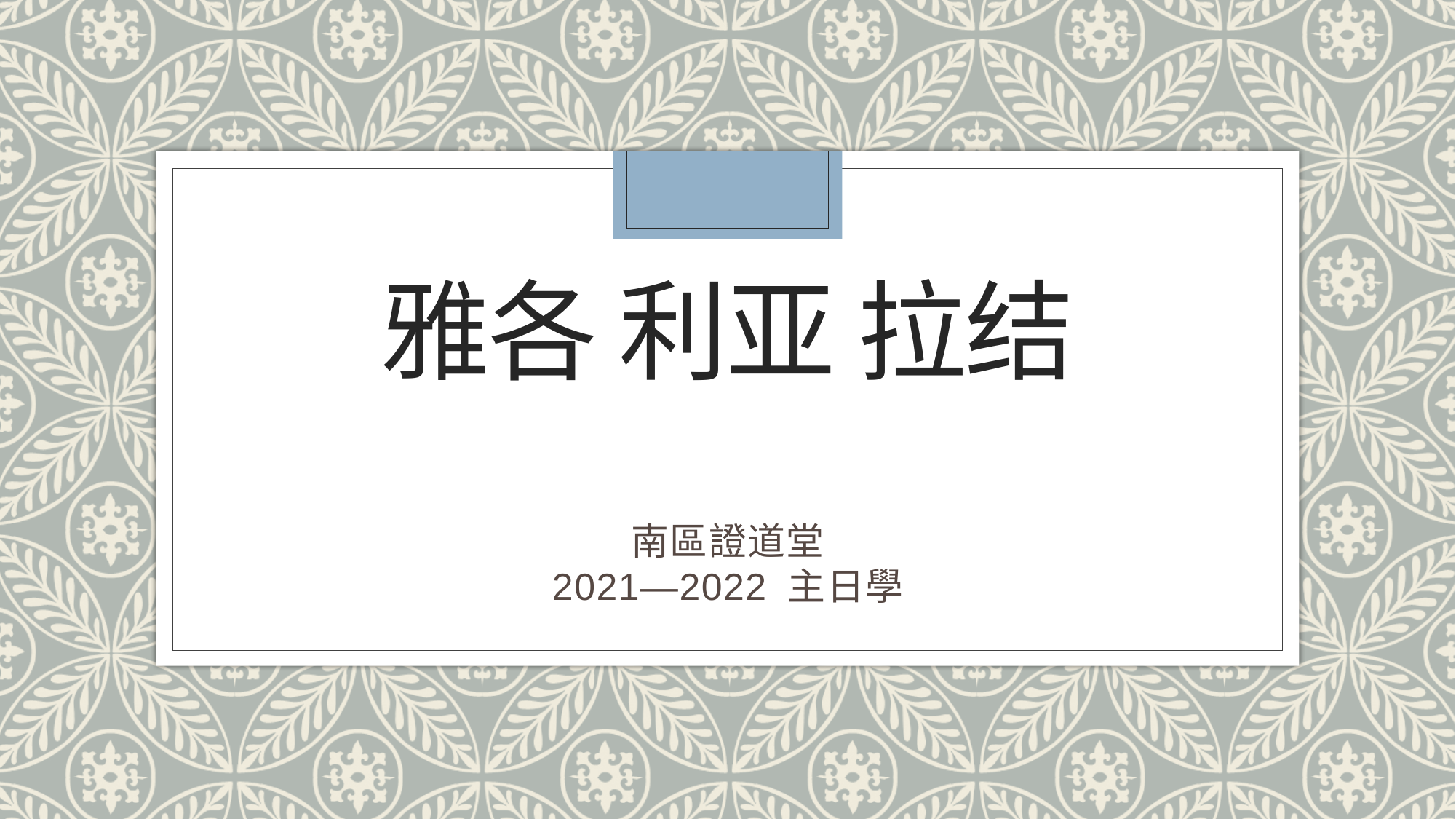

# 雅各 利亚 拉结
南區證道堂
2021—2022 主日學